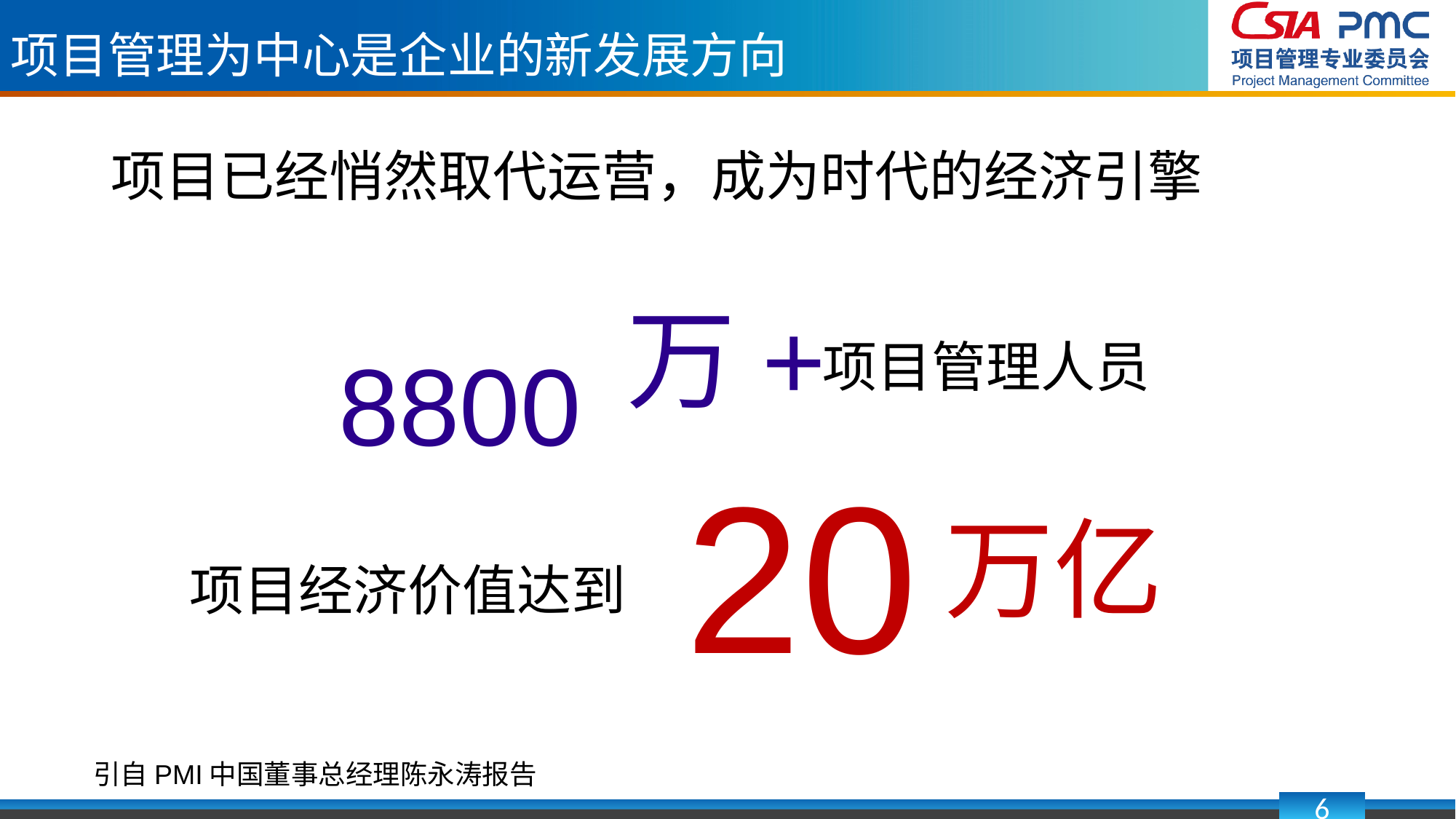

项目管理为中心是企业的新发展方向
项目已经悄然取代运营，成为时代的经济引擎

8800
项目管理人员
万+
20
项目经济价值达到
万亿
引自PMI中国董事总经理陈永涛报告